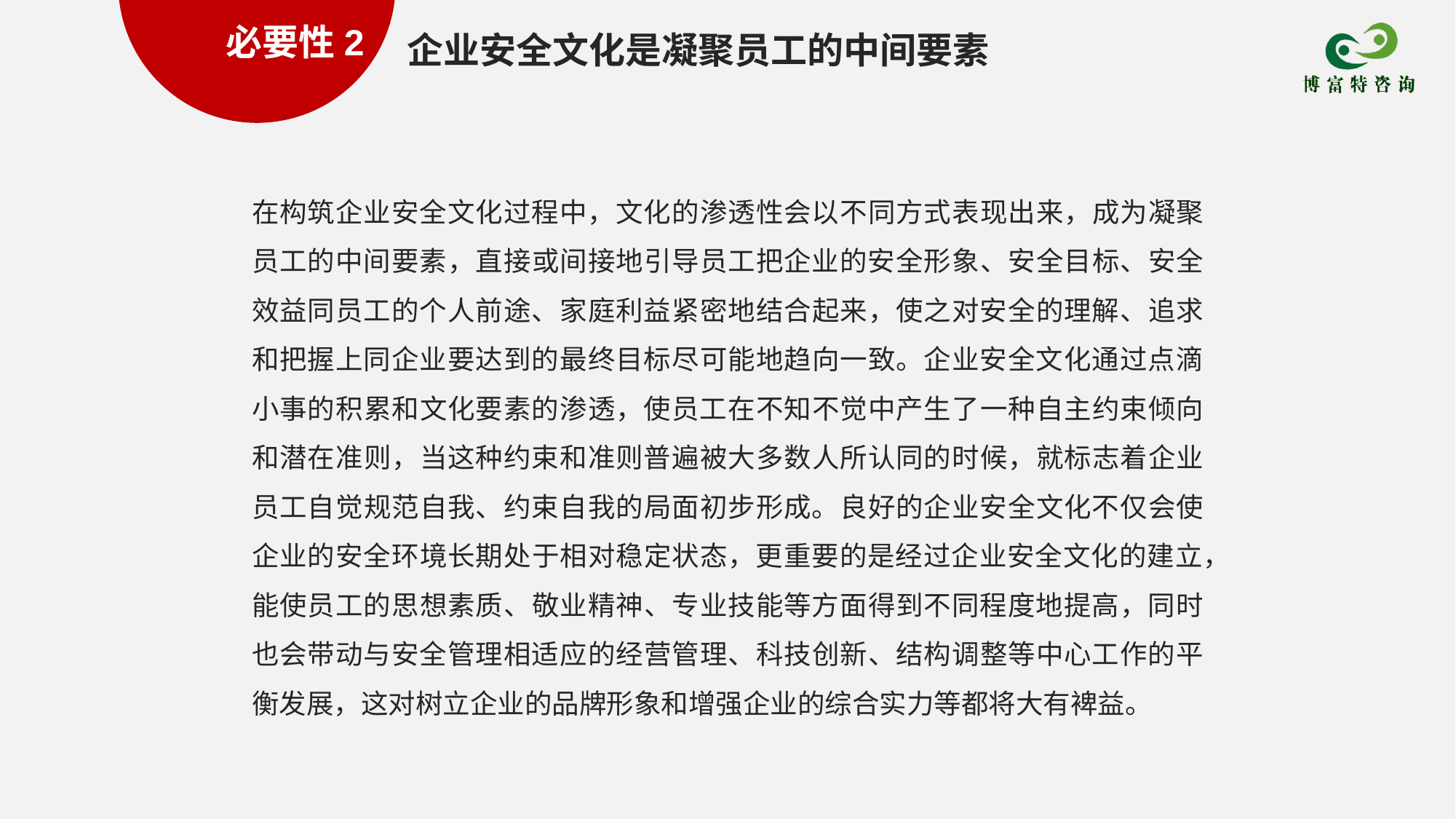

必要性2
企业安全文化是凝聚员工的中间要素
在构筑企业安全文化过程中，文化的渗透性会以不同方式表现出来，成为凝聚员工的中间要素，直接或间接地引导员工把企业的安全形象、安全目标、安全效益同员工的个人前途、家庭利益紧密地结合起来，使之对安全的理解、追求和把握上同企业要达到的最终目标尽可能地趋向一致。企业安全文化通过点滴小事的积累和文化要素的渗透，使员工在不知不觉中产生了一种自主约束倾向和潜在准则，当这种约束和准则普遍被大多数人所认同的时候，就标志着企业员工自觉规范自我、约束自我的局面初步形成。良好的企业安全文化不仅会使企业的安全环境长期处于相对稳定状态，更重要的是经过企业安全文化的建立，能使员工的思想素质、敬业精神、专业技能等方面得到不同程度地提高，同时也会带动与安全管理相适应的经营管理、科技创新、结构调整等中心工作的平衡发展，这对树立企业的品牌形象和增强企业的综合实力等都将大有裨益。